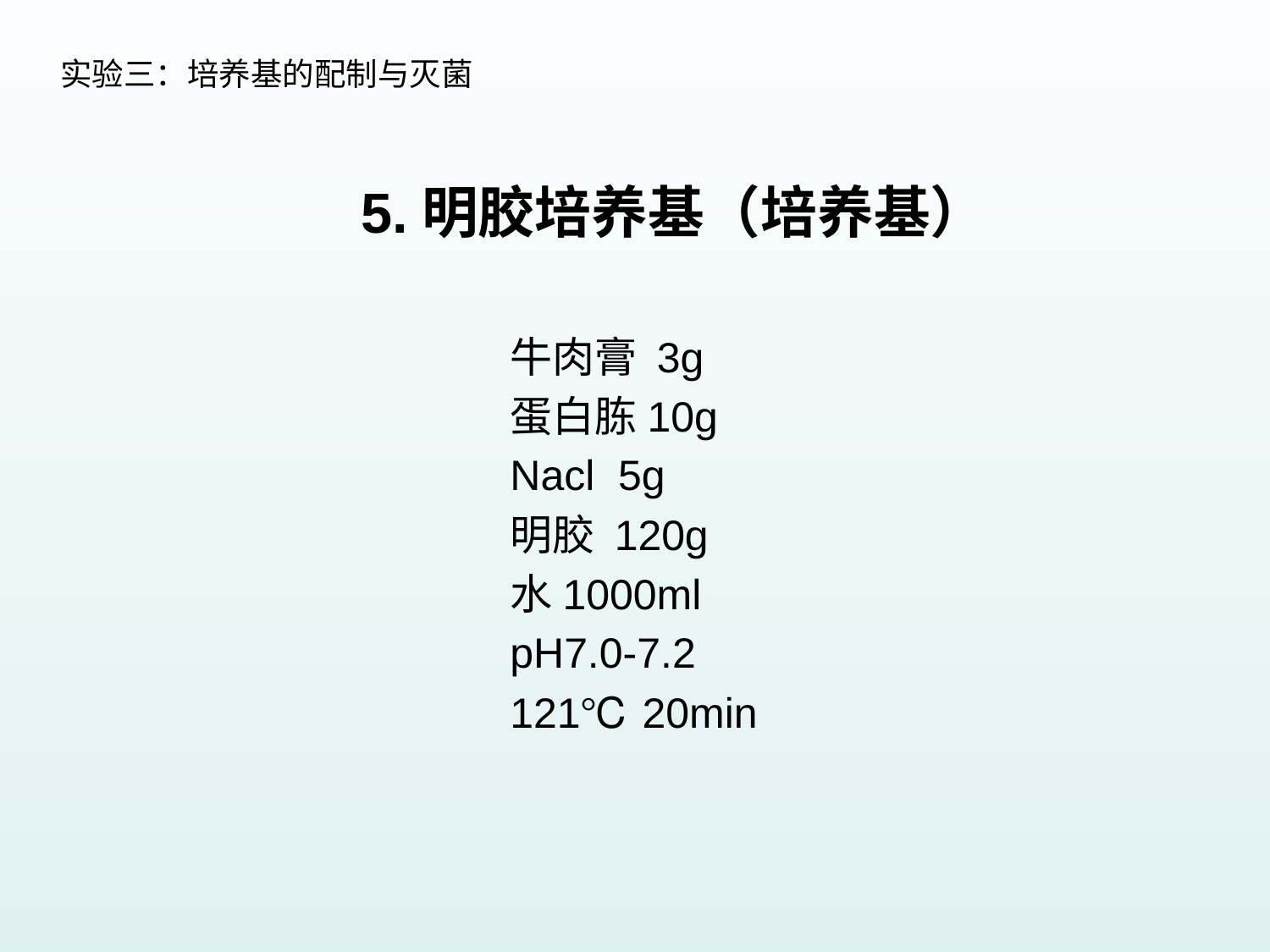

实验三：培养基的配制与灭菌
5.明胶培养基（培养基）
牛肉膏 3g
蛋白胨10g
Nacl  5g
明胶 120g
水1000ml
pH7.0-7.2
121℃ 20min